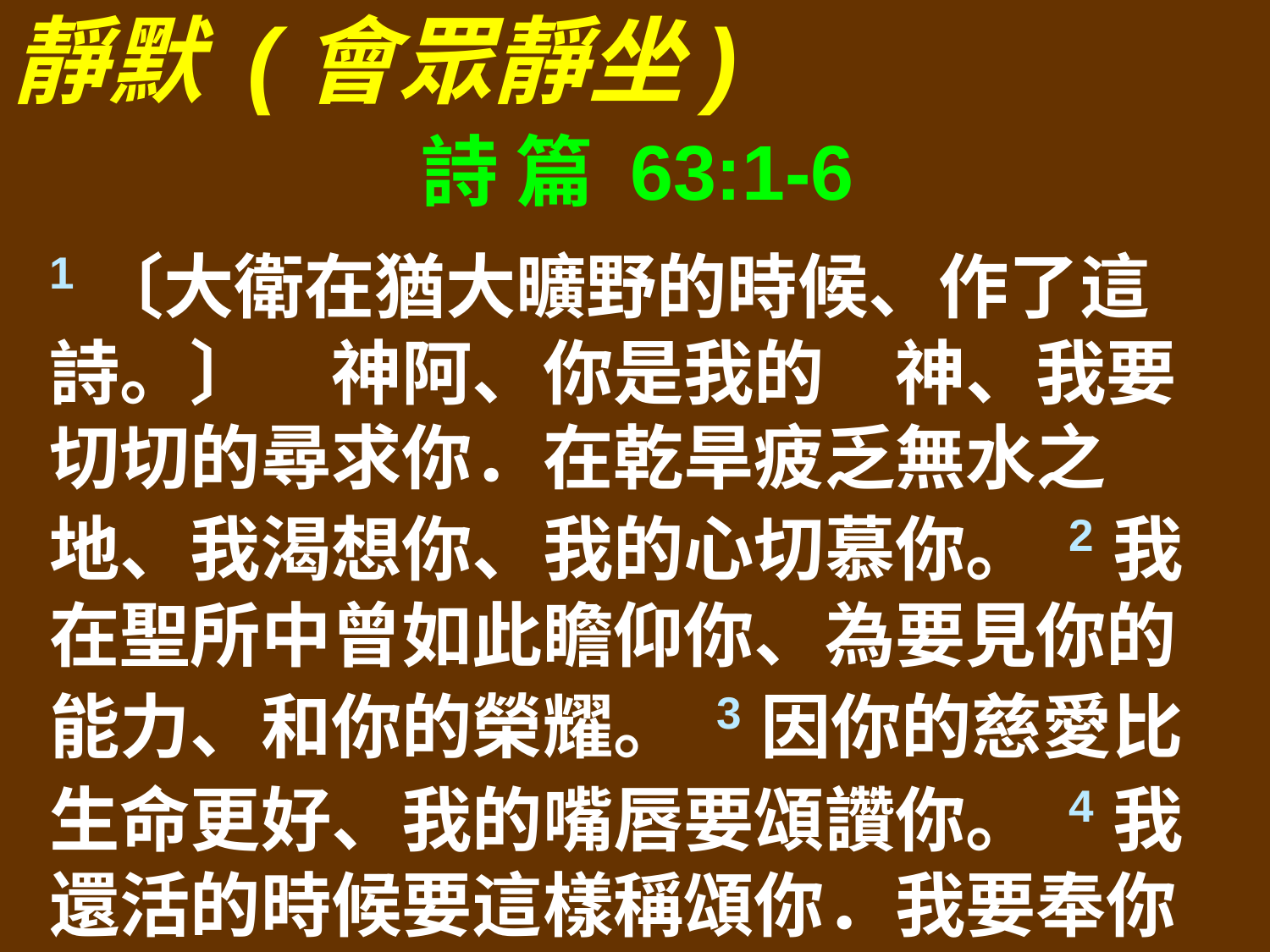

靜默 (會眾靜坐)
詩 篇 63:1-6
1〔大衛在猶大曠野的時候、作了這詩。〕　神阿、你是我的　神、我要切切的尋求你．在乾旱疲乏無水之地、我渴想你、我的心切慕你。 2我在聖所中曾如此瞻仰你、為要見你的能力、和你的榮耀。 3因你的慈愛比生命更好、我的嘴唇要頌讚你。 4我還活的時候要這樣稱頌你．我要奉你的名舉手。